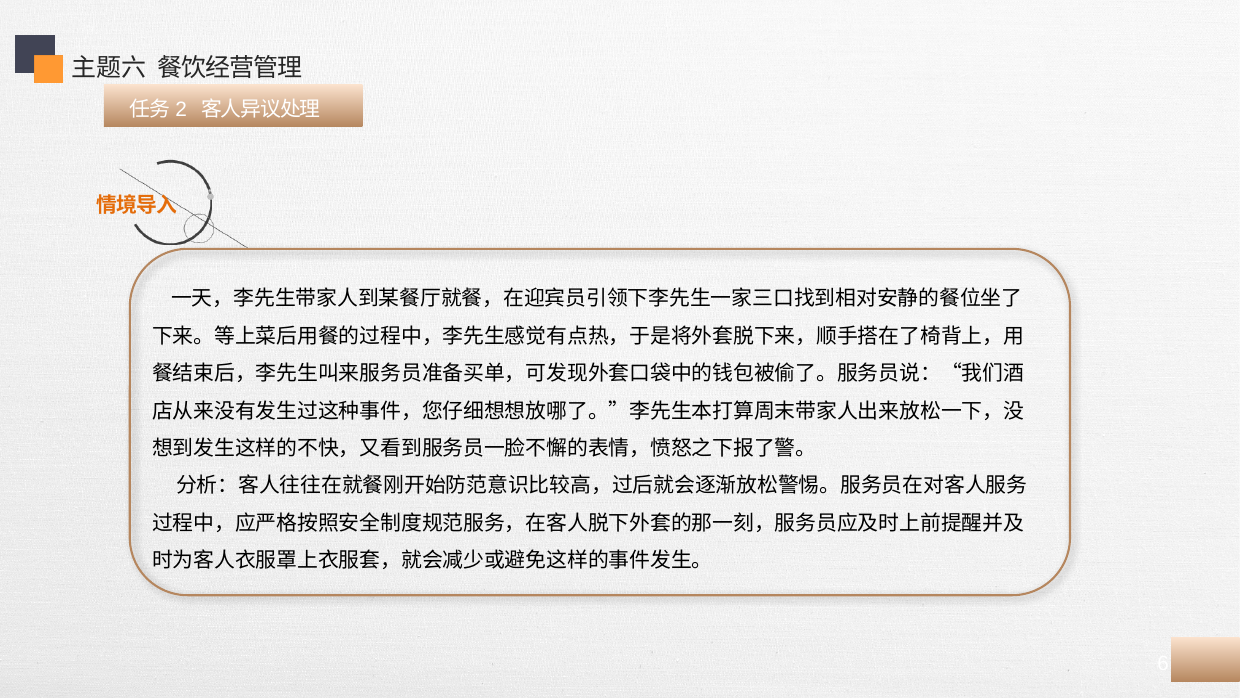

主题六  餐饮经营管理
 任务2  客人异议处理

   一天，李先生带家人到某餐厅就餐，在迎宾员引领下李先生一家三口找到相对安静的餐位坐了下来。等上菜后用餐的过程中，李先生感觉有点热，于是将外套脱下来，顺手搭在了椅背上，用餐结束后，李先生叫来服务员准备买单，可发现外套口袋中的钱包被偷了。服务员说：“我们酒店从来没有发生过这种事件，您仔细想想放哪了。”李先生本打算周末带家人出来放松一下，没想到发生这样的不快，又看到服务员一脸不懈的表情，愤怒之下报了警。
    分析：客人往往在就餐刚开始防范意识比较高，过后就会逐渐放松警惕。服务员在对客人服务过程中，应严格按照安全制度规范服务，在客人脱下外套的那一刻，服务员应及时上前提醒并及时为客人衣服罩上衣服套，就会减少或避免这样的事件发生。